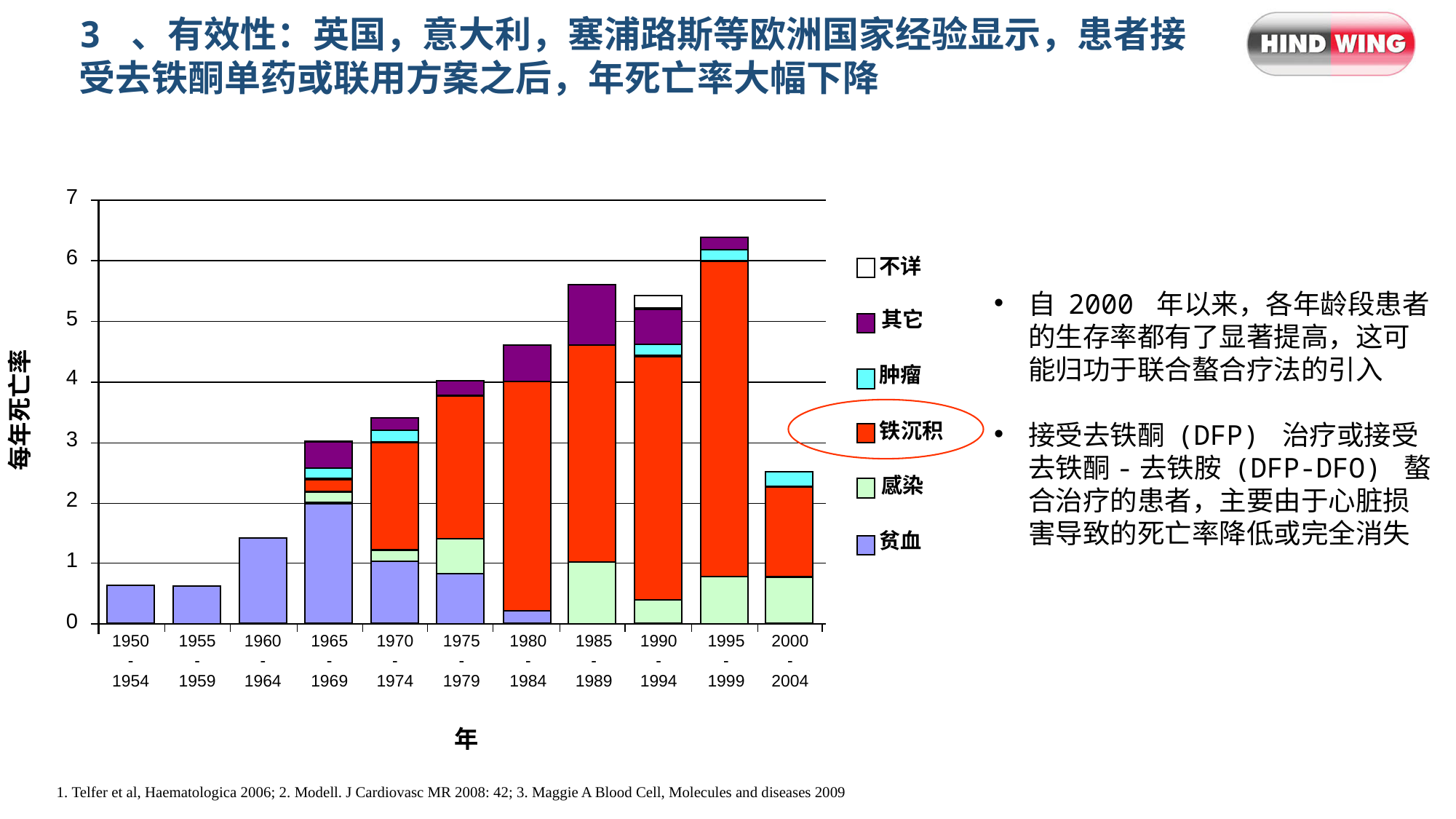

3 、有效性：英国，意大利，塞浦路斯等欧洲国家经验显示，患者接受去铁酮单药或联用方案之后，年死亡率大幅下降
7

6
不详

5
其它

肿瘤

4

每年死亡率

铁沉积

3

感染

2

贫血

1

0

1950
-
1954
1955
-
1959
1960
-
1964
1965
-
1969
1970
-
1974
1975
-
1979
1980
-
1984
1985
-
1989
1990
-
1994
1995
-
1999
2000
-
2004
年
自 2000 年以来，各年龄段患者的生存率都有了显著提高，这可能归功于联合螯合疗法的引入

接受去铁酮 (DFP) 治疗或接受去铁酮-去铁胺 (DFP-DFO) 螯合治疗的患者，主要由于心脏损害导致的死亡率降低或完全消失

1. Telfer et al, Haematologica 2006; 2. Modell. J Cardiovasc MR 2008: 42; 3. Maggie A Blood Cell, Molecules and diseases 2009